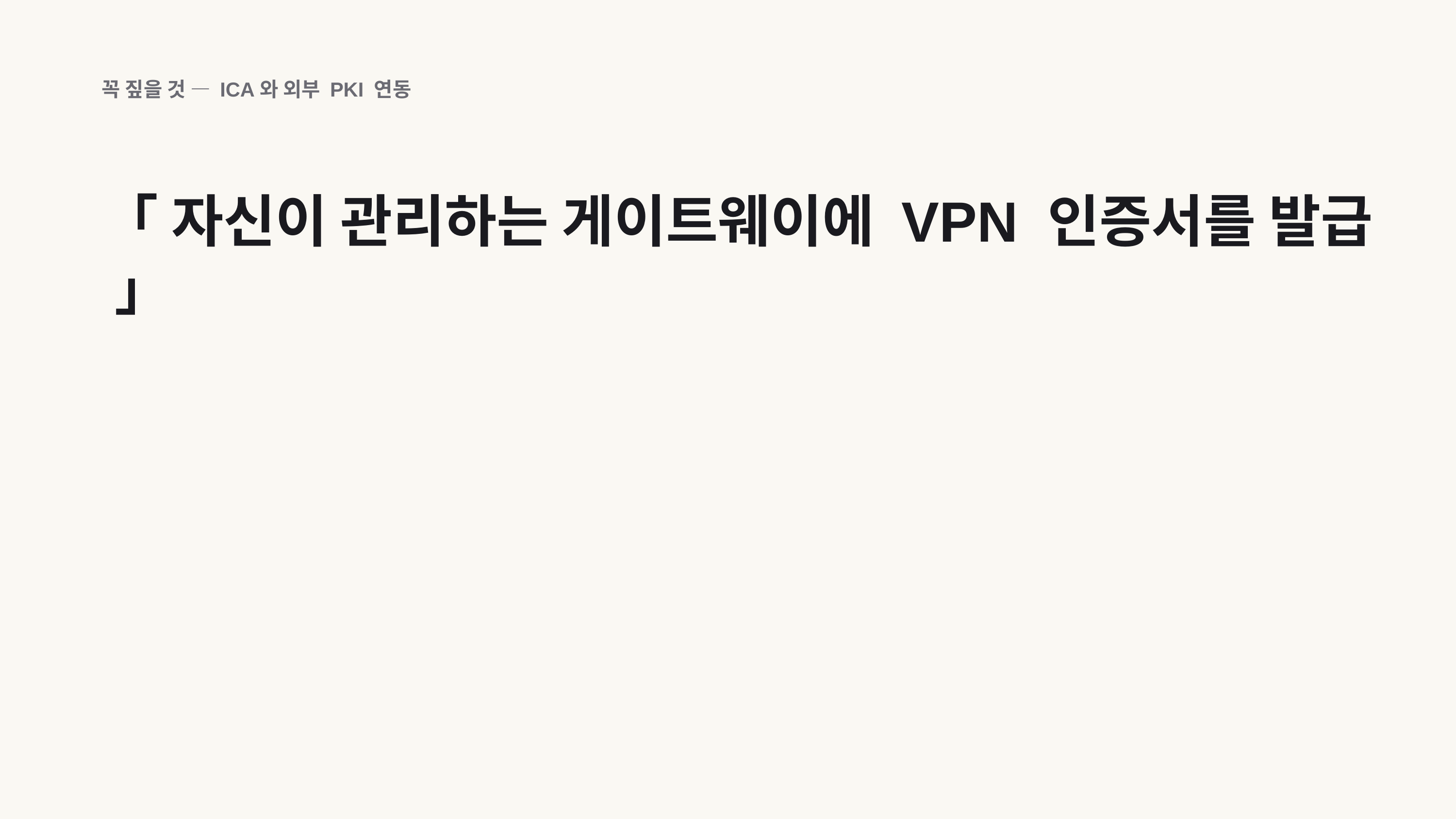

꼭 짚을 것 — ICA와 외부 PKI 연동
「 자신이 관리하는 게이트웨이에 VPN 인증서를 발급 」